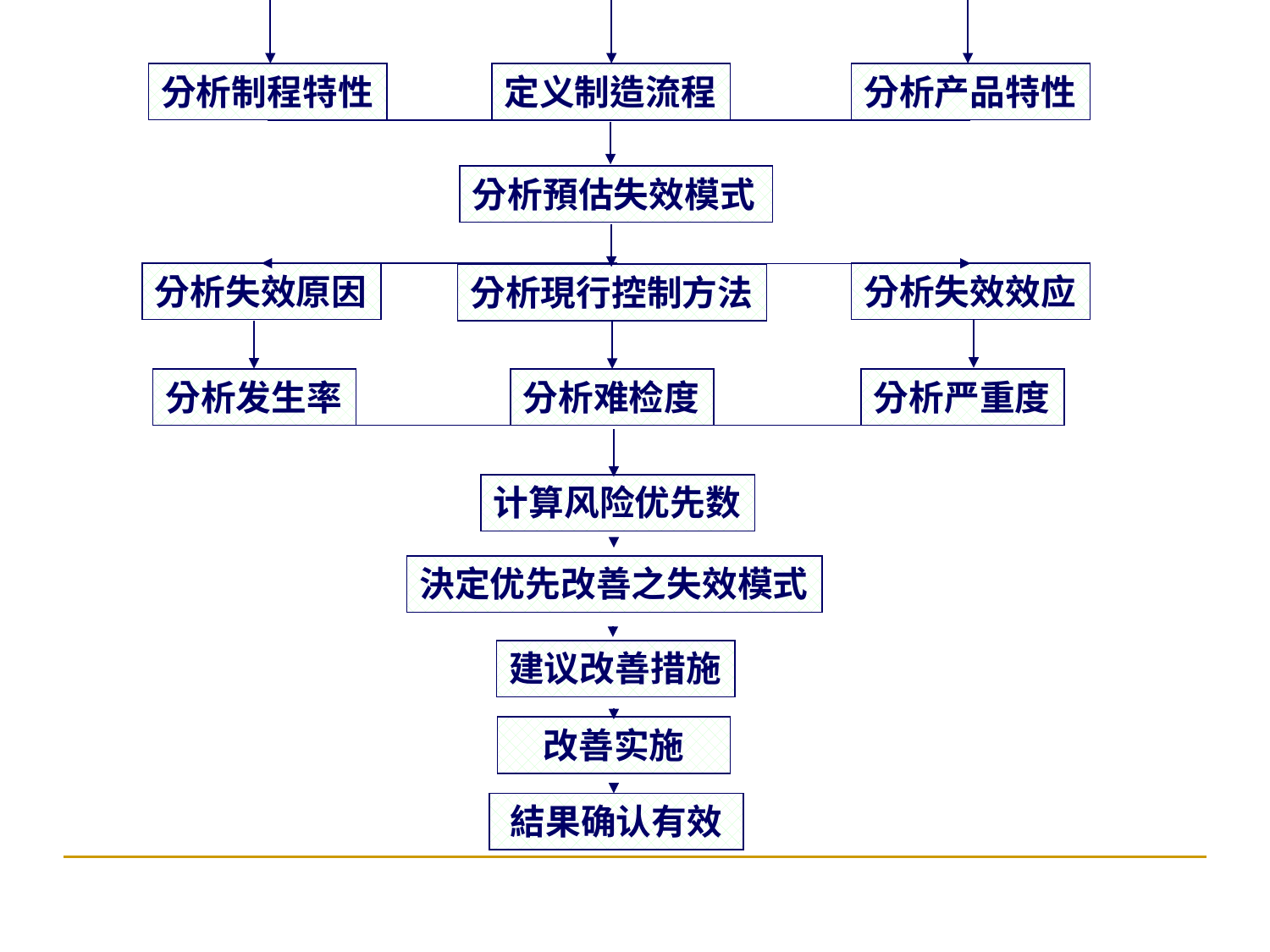

分析制程特性
定义制造流程
分析产品特性
分析預估失效模式
分析失效原因
分析失效效应
分析現行控制方法
分析发生率
分析难检度
分析严重度
计算风险优先数
決定优先改善之失效模式
建议改善措施
改善实施
結果确认有效